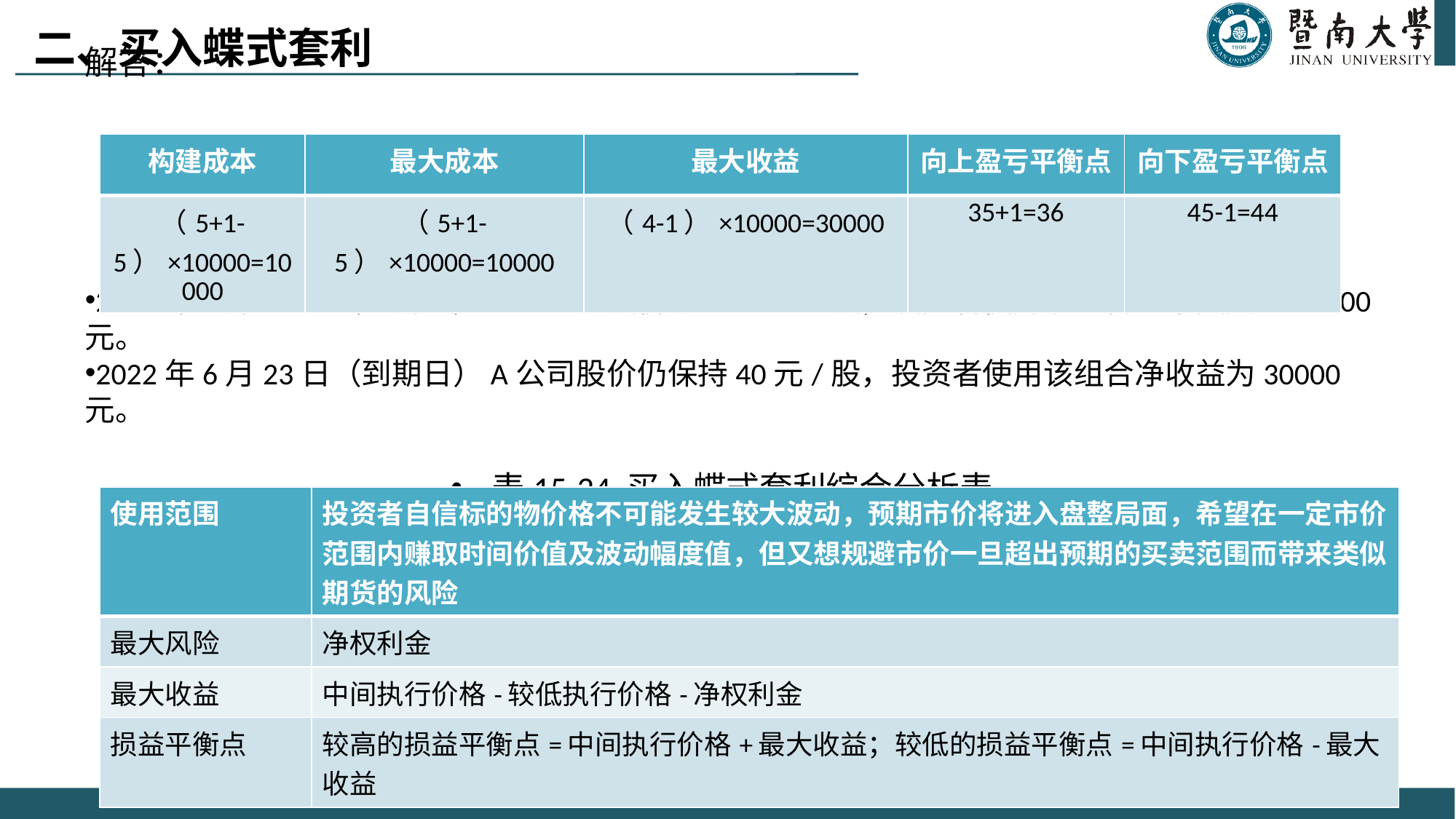

二、买入蝶式套利

解答：

2022年6月23日（到期日）A公司的股价涨到45元/股，投资者使用该组合的净损失为10000元。
2022年6月23日（到期日）A公司股价仍保持40元/股，投资者使用该组合净收益为30000元。

表15-24 买入蝶式套利综合分析表
| 构建成本 | 最大成本 | 最大收益 | 向上盈亏平衡点 | 向下盈亏平衡点 |
| --- | --- | --- | --- | --- |
| （5+1-5）×10000=10000 | （5+1-5）×10000=10000 | （4-1）×10000=30000 | 35+1=36 | 45-1=44 |
| 使用范围 | 投资者自信标的物价格不可能发生较大波动，预期市价将进入盘整局面，希望在一定市价范围内赚取时间价值及波动幅度值，但又想规避市价一旦超出预期的买卖范围而带来类似期货的风险 |
| --- | --- |
| 最大风险 | 净权利金 |
| 最大收益 | 中间执行价格-较低执行价格-净权利金 |
| 损益平衡点 | 较高的损益平衡点=中间执行价格+最大收益；较低的损益平衡点=中间执行价格-最大收益 |